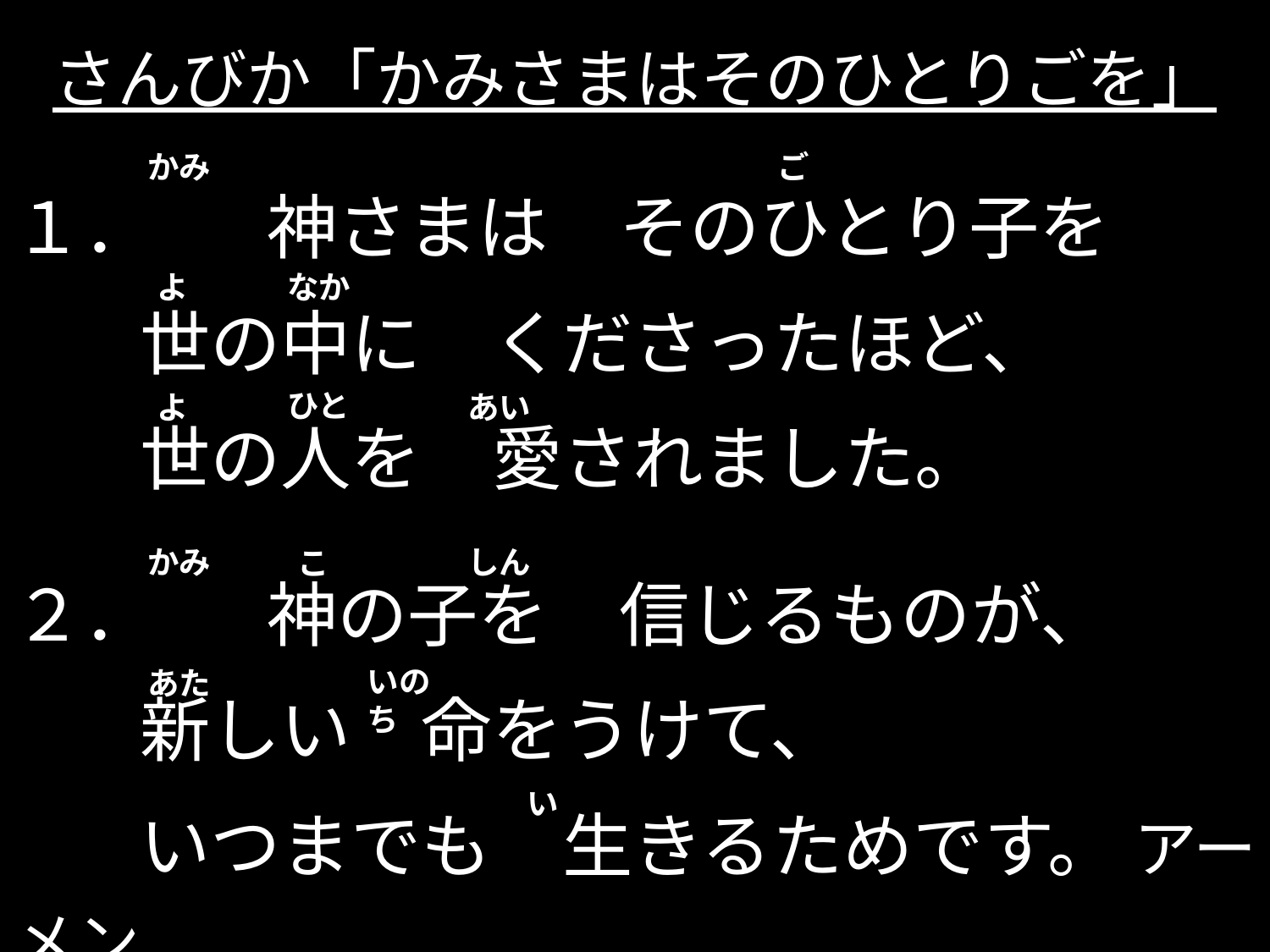

# さんびか「かみさまはそのひとりごを」
かみ
ご
１．	神さまは　そのひとり子を
	世の中に　くださったほど、
	世の人を　愛されました。

２．	神の子を　信じるものが、
	新しい　命をうけて、
	いつまでも　生きるためです。 アーメン

よ
なか
ひと
よ
あい
かみ
しん
こ
いのち
あた
い